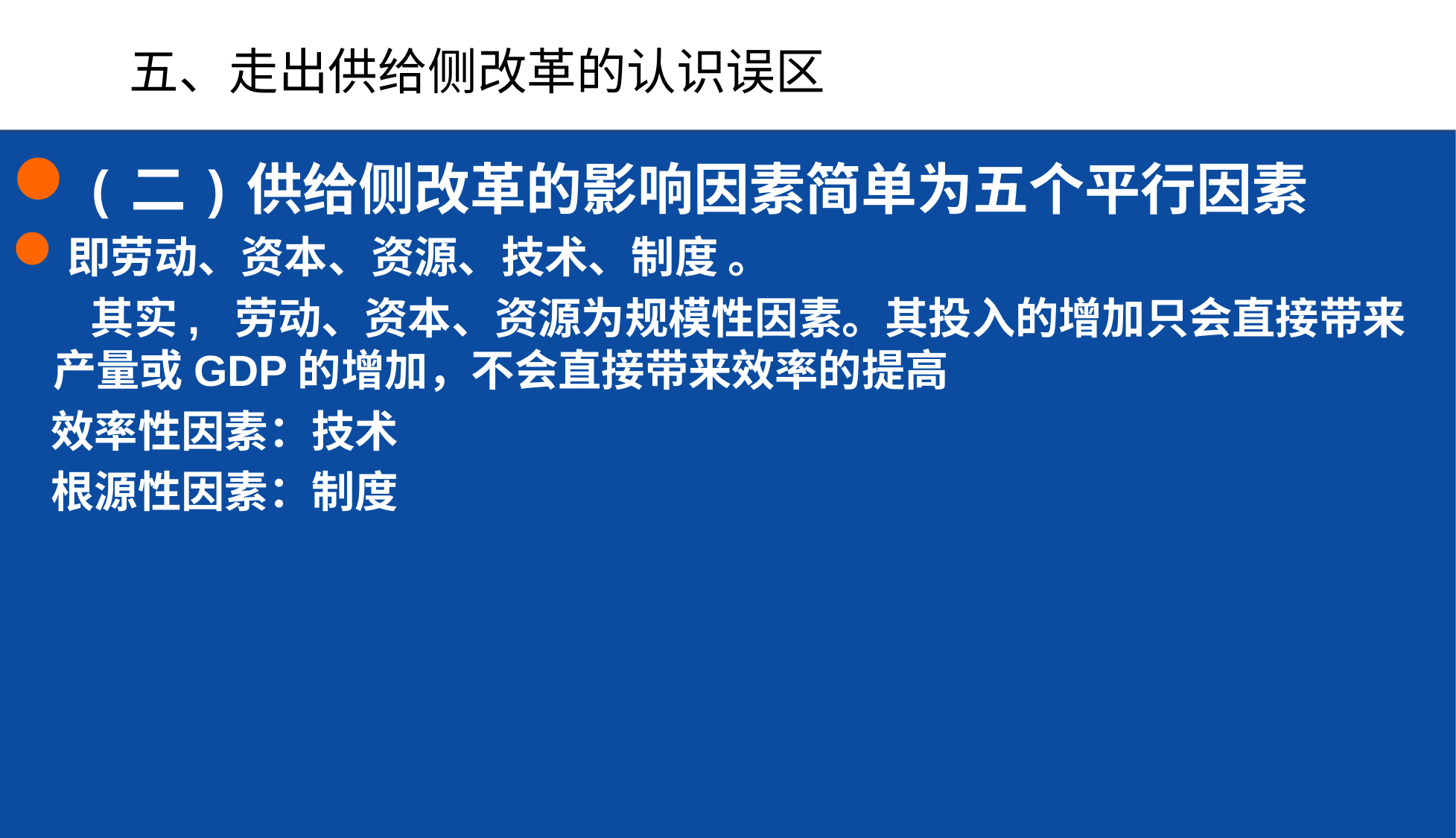

五、走出供给侧改革的认识误区
(二)供给侧改革的影响因素简单为五个平行因素
即劳动、资本、资源、技术、制度 。
       其实,  劳动、资本、资源为规模性因素。其投入的增加只会直接带来产量或GDP的增加，不会直接带来效率的提高
   效率性因素：技术
   根源性因素：制度